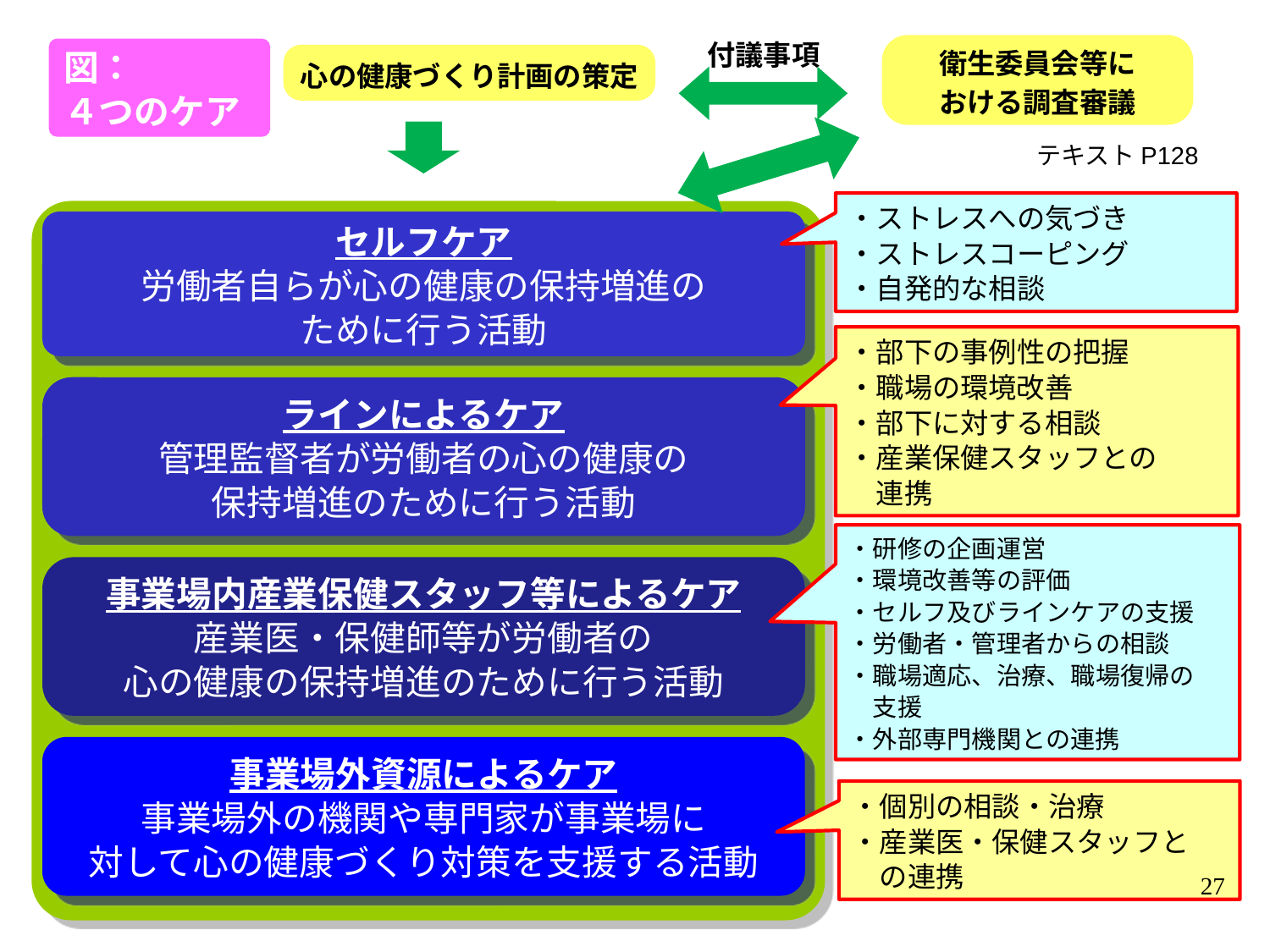

付議事項
衛生委員会等に
おける調査審議
図：
４つのケア
心の健康づくり計画の策定

テキストP128
・ストレスへの気づき
・ストレスコーピング
・自発的な相談

セルフケア
労働者自らが心の健康の保持増進の
ために行う活動
・部下の事例性の把握
・職場の環境改善
・部下に対する相談
・産業保健スタッフとの
　連携
ラインによるケア
管理監督者が労働者の心の健康の
保持増進のために行う活動
・研修の企画運営
・環境改善等の評価
・セルフ及びラインケアの支援
・労働者・管理者からの相談
・職場適応、治療、職場復帰の
　支援
・外部専門機関との連携
事業場内産業保健スタッフ等によるケア
産業医・保健師等が労働者の
心の健康の保持増進のために行う活動
事業場外資源によるケア
事業場外の機関や専門家が事業場に
対して心の健康づくり対策を支援する活動
・個別の相談・治療
・産業医・保健スタッフと
　の連携
27